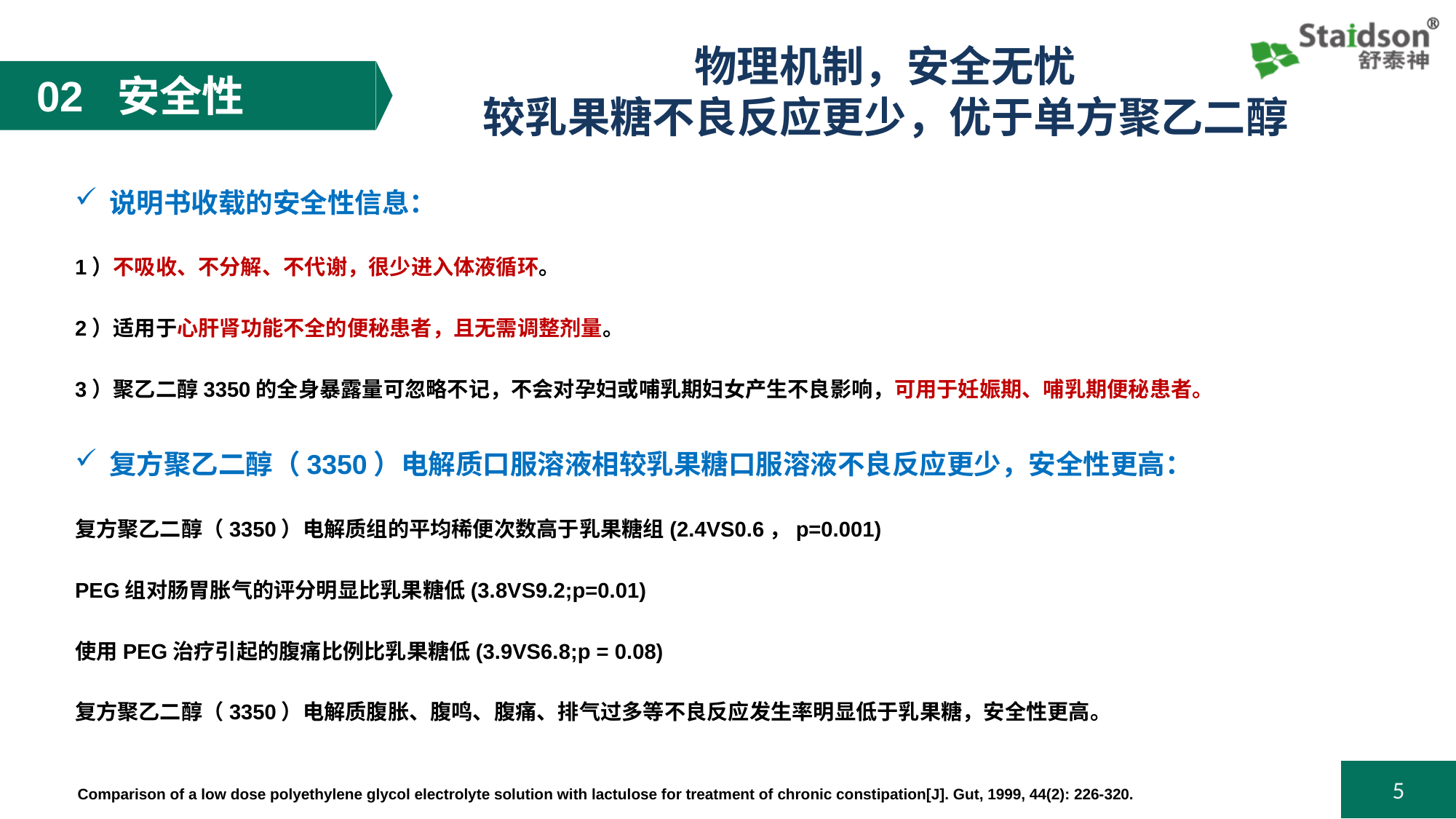

物理机制，安全无忧
较乳果糖不良反应更少，优于单方聚乙二醇

02  安全性
说明书收载的安全性信息：
1）不吸收、不分解、不代谢，很少进入体液循环。
2）适用于心肝肾功能不全的便秘患者，且无需调整剂量。
3）聚乙二醇3350的全身暴露量可忽略不记，不会对孕妇或哺乳期妇女产生不良影响，可用于妊娠期、哺乳期便秘患者。
复方聚乙二醇（3350）电解质口服溶液相较乳果糖口服溶液不良反应更少，安全性更高：
复方聚乙二醇（3350）电解质组的平均稀便次数高于乳果糖组(2.4VS0.6，p=0.001)
PEG组对肠胃胀气的评分明显比乳果糖低(3.8VS9.2;p=0.01)
使用PEG治疗引起的腹痛比例比乳果糖低(3.9VS6.8;p = 0.08)
复方聚乙二醇（3350）电解质腹胀、腹鸣、腹痛、排气过多等不良反应发生率明显低于乳果糖，安全性更高。
Comparison of a low dose polyethylene glycol electrolyte solution with lactulose for treatment of chronic constipation[J]. Gut, 1999, 44(2): 226-320.